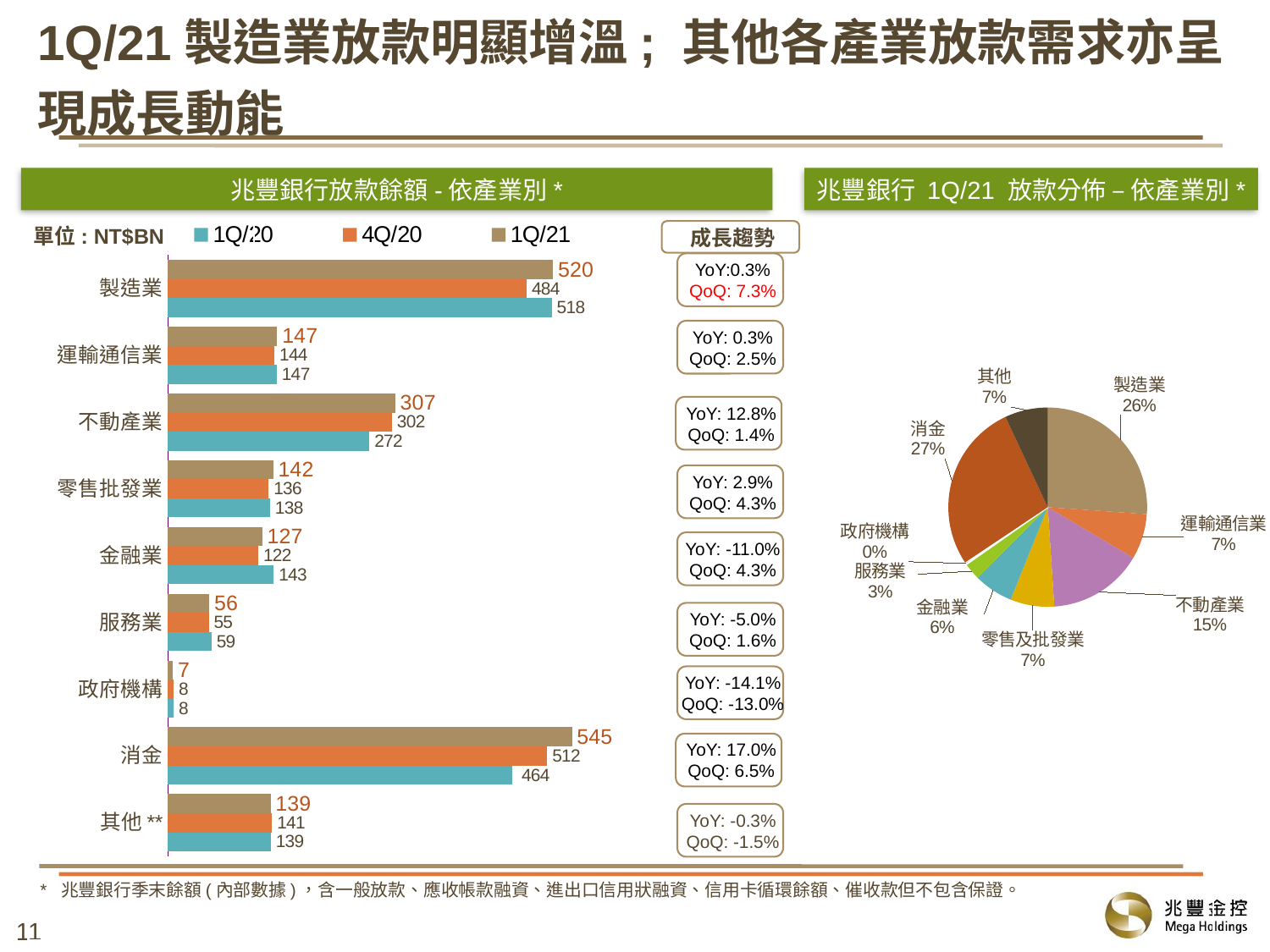

1Q/21製造業放款明顯增溫; 其他各產業放款需求亦呈現成長動能

### Chart

| Category | 1Q/21 | 4Q/20 | 1Q/20 |
|---|---|---|---|
| 製造業 | 519.59 | 484.3 | 518.0 |
| 運輸通信業 | 147.46 | 143.9 | 147.0 |
| 不動產業 | 306.7 | 302.4 | 272.0 |
| 零售批發業 | 141.98 | 136.15 | 138.0 |
| 金融業 | 127.27 | 122.0 | 143.0 |
| 服務業 | 56.07 | 55.2 | 59.0 |
| 政府機構 | 6.87 | 7.9 | 8.0 |
| 消金 | 545.0500000000001 | 511.87 | 464.0 |
| 其他** | 138.54000000000002 | 140.58 | 139.0 |
兆豐銀行放款餘額-依產業別*
兆豐銀行 1Q/21 放款分佈 – 依產業別*
單位: NT$BN
成長趨勢
YoY:0.3%
QoQ: 7.3%

### Chart

| Category | 1Q/21 |  |  |  |
|---|---|---|---|---|
| 製造業 | 520.0 | None | None | None |
| 運輸通信業 | 147.0 | None | None | None |
| 不動產業 | 307.0 | None | None | None |
| 零售及批發業 | 142.0 | None | None | None |
| 金融業 | 127.0 | None | None | None |
| 服務業 | 56.0 | None | None | None |
| 政府機構 | 7.0 | None | None | None |
| 消金 | 545.0 | None | None | None |
| 其他 | 139.0 | None | None | None |
YoY: 0.3%
QoQ: 2.5%
YoY: 12.8%
QoQ: 1.4%
YoY: 2.9%
QoQ: 4.3%
YoY: -11.0%
QoQ: 4.3%
YoY: -5.0%
QoQ: 1.6%
YoY: -14.1%
QoQ: -13.0%
YoY: 17.0%
QoQ: 6.5%
YoY: -0.3%
QoQ: -1.5%
*  兆豐銀行季末餘額(內部數據)，含一般放款、應收帳款融資、進出口信用狀融資、信用卡循環餘額、催收款但不包含保證。